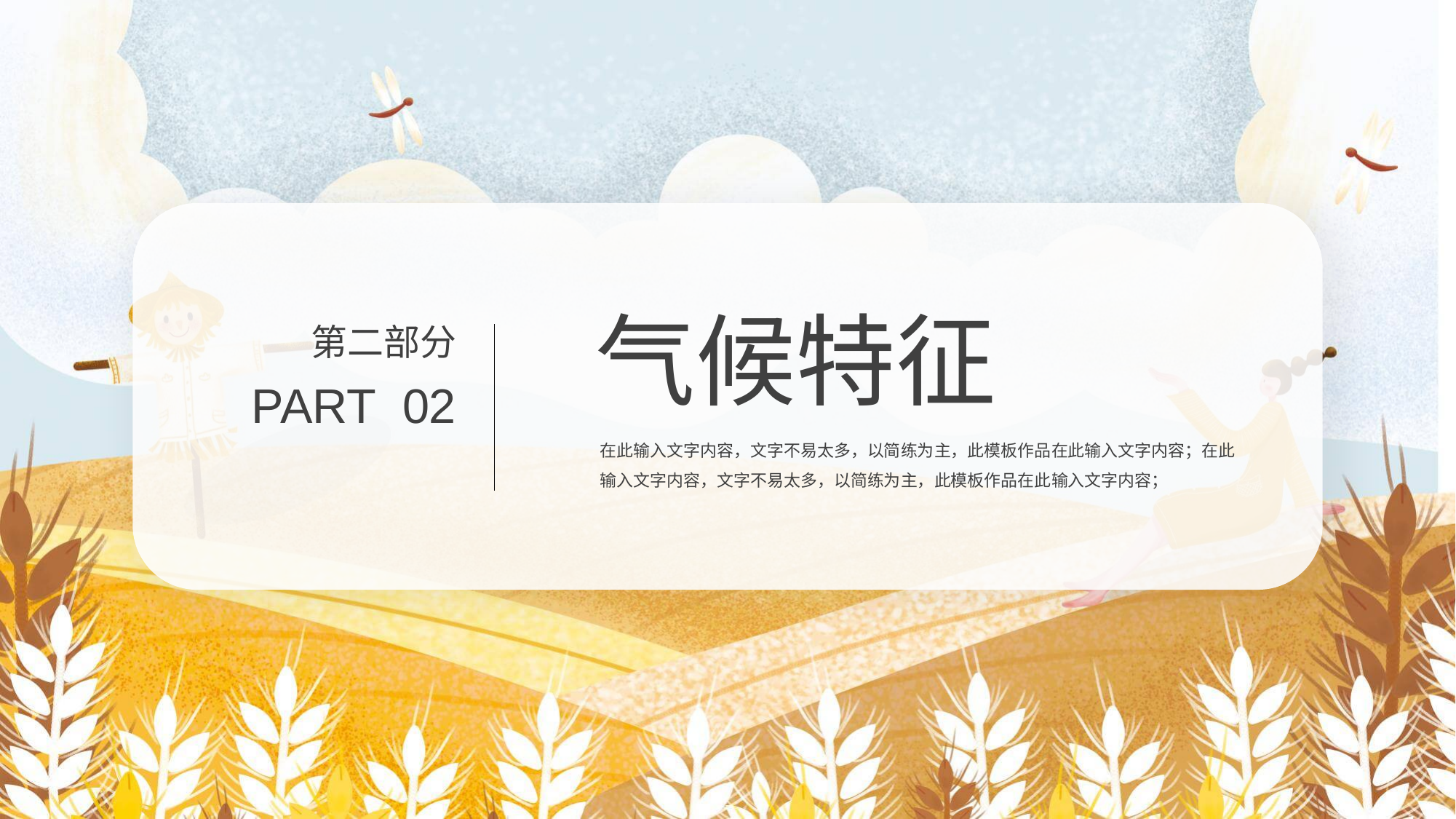

气候特征
第二部分
PART  02
在此输入文字内容，文字不易太多，以简练为主，此模板作品在此输入文字内容；在此输入文字内容，文字不易太多，以简练为主，此模板作品在此输入文字内容；